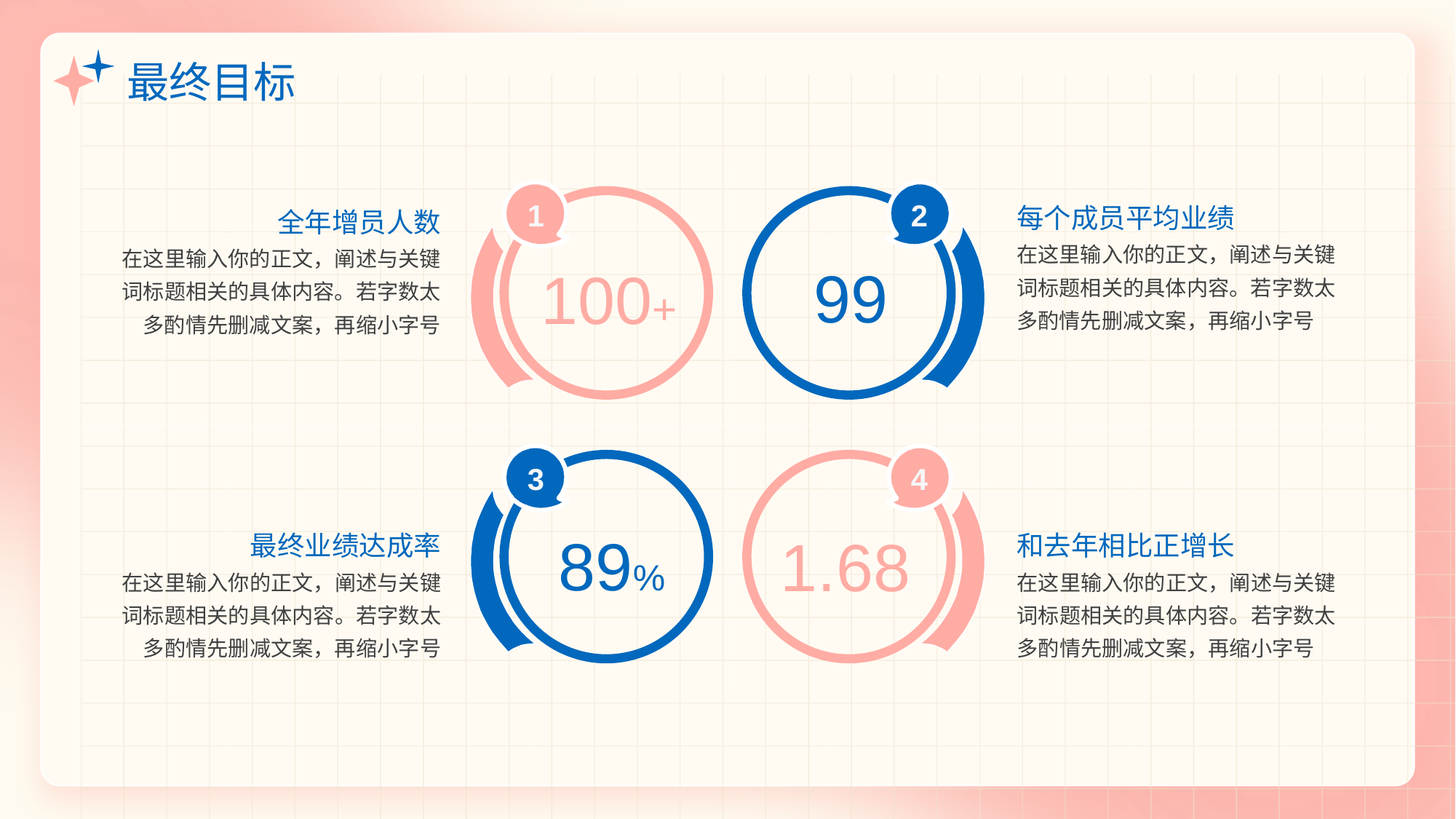

# 最终目标
1

2

每个成员平均业绩
全年增员人数
在这里输入你的正文，阐述与关键词标题相关的具体内容。若字数太多酌情先删减文案，再缩小字号
在这里输入你的正文，阐述与关键词标题相关的具体内容。若字数太多酌情先删减文案，再缩小字号
99
100+
3

4

89%
最终业绩达成率
和去年相比正增长
1.68
在这里输入你的正文，阐述与关键词标题相关的具体内容。若字数太多酌情先删减文案，再缩小字号
在这里输入你的正文，阐述与关键词标题相关的具体内容。若字数太多酌情先删减文案，再缩小字号